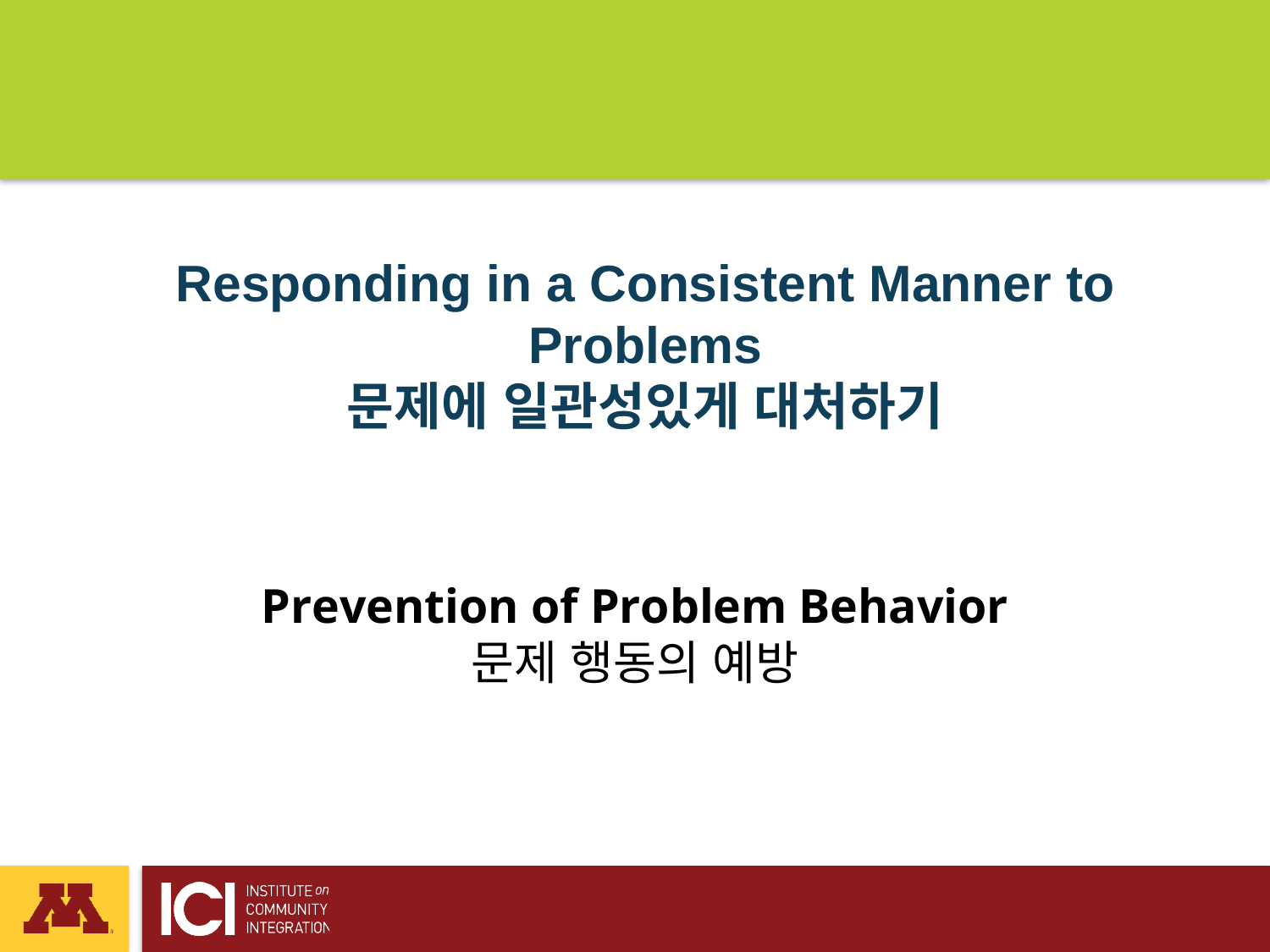

# Responding in a Consistent Manner to Problems 문제에 일관성있게 대처하기

Prevention of Problem Behavior
문제 행동의 예방